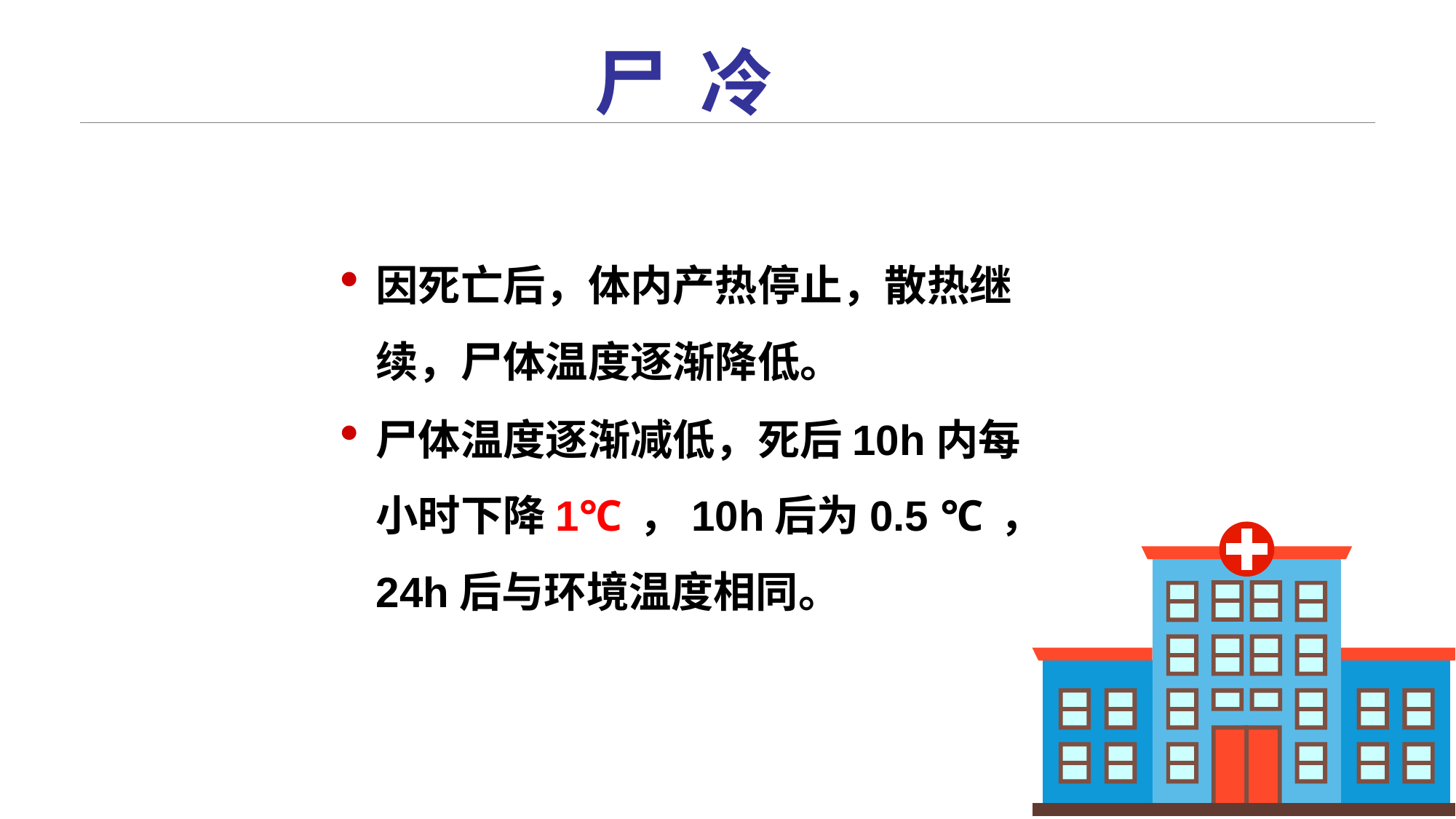

# 尸  冷
因死亡后，体内产热停止，散热继续，尸体温度逐渐降低。
尸体温度逐渐减低，死后10h内每小时下降1℃，10h后为0.5 ℃，24h后与环境温度相同。